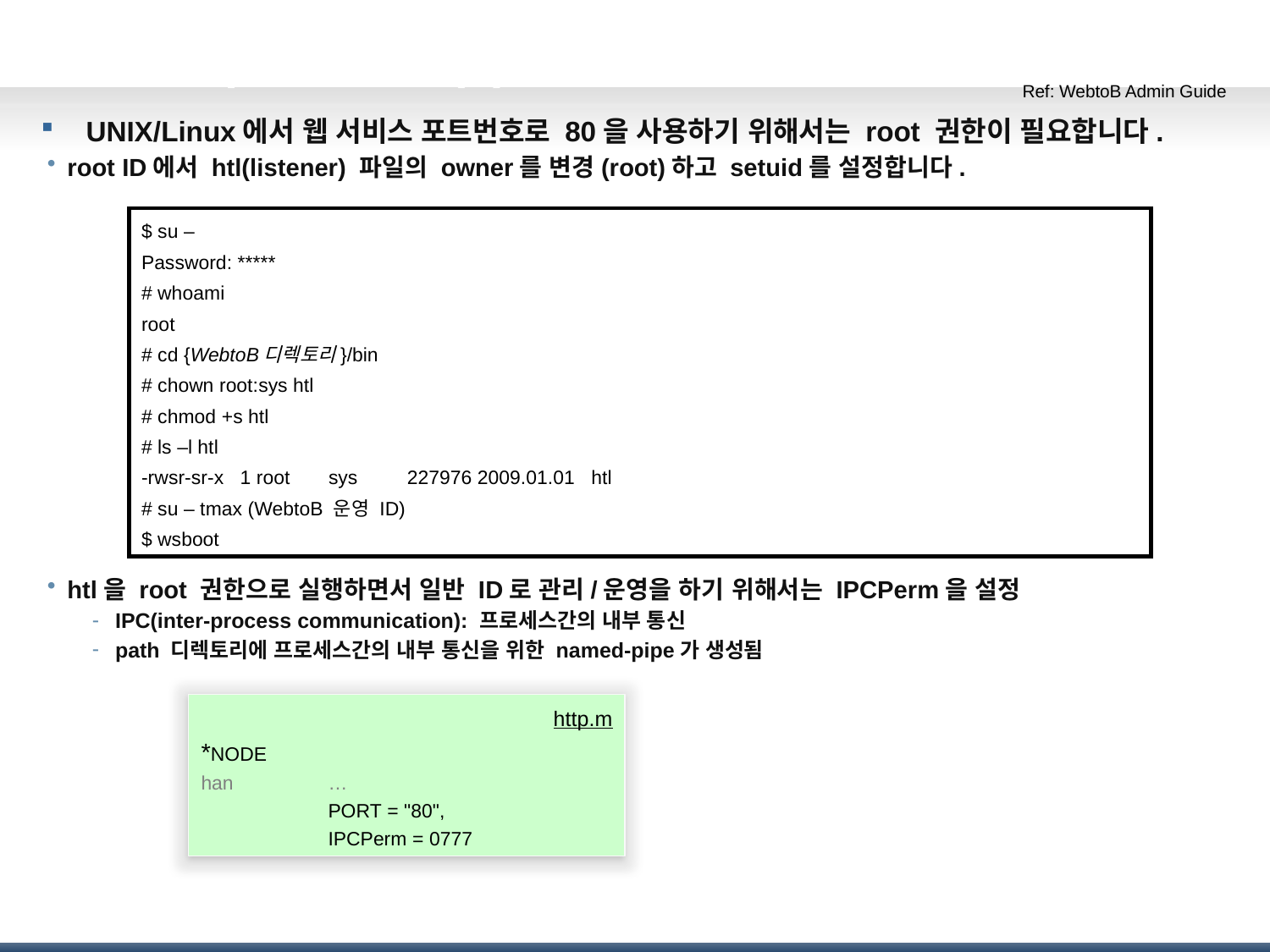

# WebtoB port 설정(2)
Ref: WebtoB Admin Guide
UNIX/Linux에서 웹 서비스 포트번호로 80을 사용하기 위해서는 root 권한이 필요합니다.
root ID에서 htl(listener) 파일의 owner를 변경(root)하고 setuid를 설정합니다.

htl을 root 권한으로 실행하면서 일반 ID로 관리/운영을 하기 위해서는 IPCPerm을 설정
IPC(inter-process communication): 프로세스간의 내부 통신
path 디렉토리에 프로세스간의 내부 통신을 위한 named-pipe가 생성됨
$ su –
Password: *****
# whoami
root
# cd {WebtoB디렉토리}/bin
# chown root:sys htl
# chmod +s htl
# ls –l htl
-rwsr-sr-x   1 root       sys         227976 2009.01.01   htl
# su – tmax (WebtoB 운영 ID)
$ wsboot
http.m
*NODE
han	…
	PORT = "80",
	IPCPerm = 0777